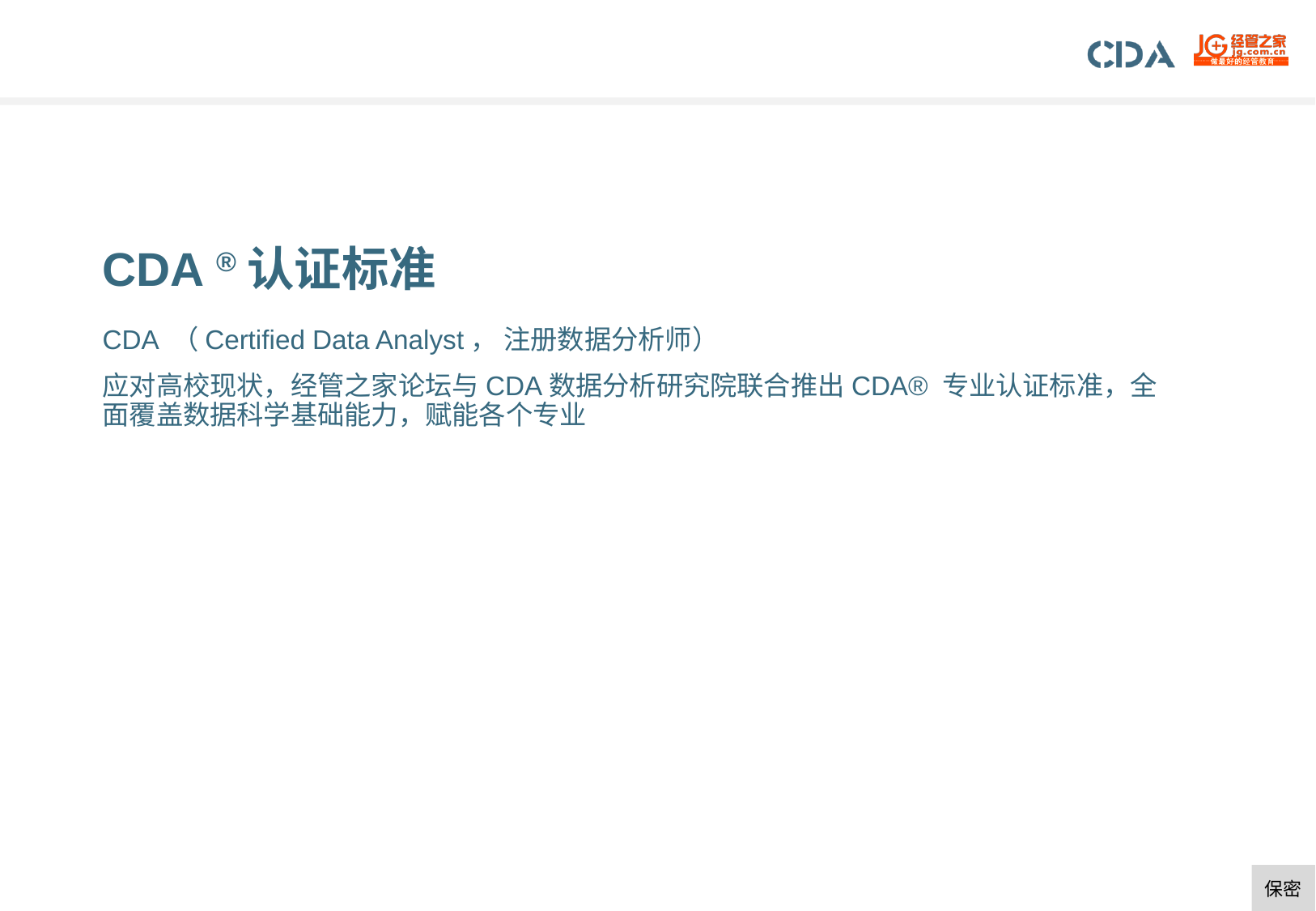

CDA ®认证标准
CDA （Certified Data Analyst， 注册数据分析师）
应对高校现状，经管之家论坛与CDA数据分析研究院联合推出CDA® 专业认证标准，全面覆盖数据科学基础能力，赋能各个专业
11